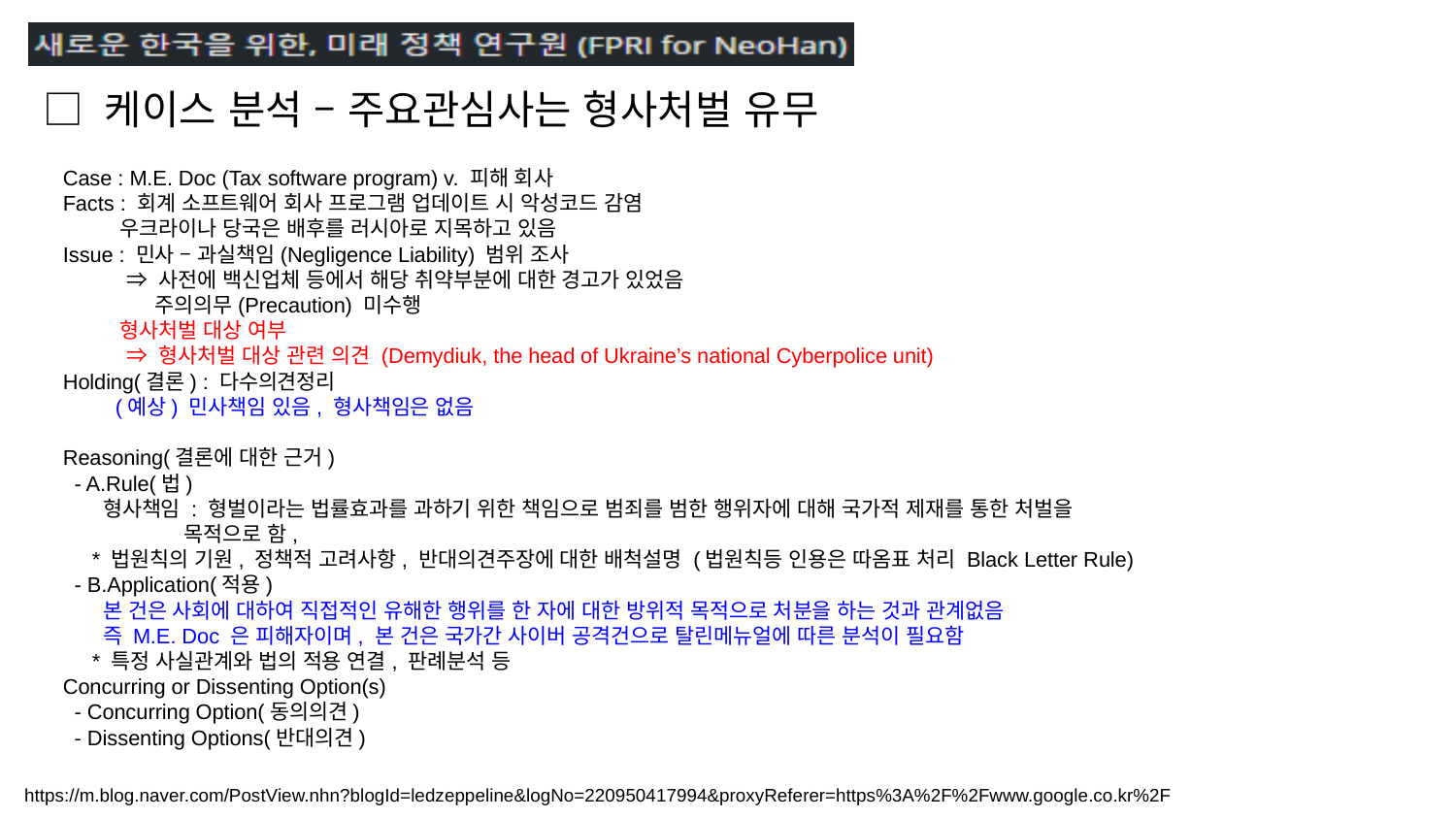

□ 케이스 분석 – 주요관심사는 형사처벌 유무

Case : M.E. Doc (Tax software program) v. 피해 회사
Facts : 회계 소프트웨어 회사 프로그램 업데이트 시 악성코드 감염
         우크라이나 당국은 배후를 러시아로 지목하고 있음
Issue : 민사 – 과실책임(Negligence Liability) 범위 조사
           ⇒ 사전에 백신업체 등에서 해당 취약부분에 대한 경고가 있었음
               주의의무(Precaution) 미수행
         형사처벌 대상 여부
           ⇒ 형사처벌 대상 관련 의견 (Demydiuk, the head of Ukraine’s national Cyberpolice unit)
Holding(결론) : 다수의견정리
         (예상) 민사책임 있음, 형사책임은 없음

Reasoning(결론에 대한 근거)
  - A.Rule(법)
      형사책임 : 형벌이라는 법률효과를 과하기 위한 책임으로 범죄를 범한 행위자에 대해 국가적 제재를 통한 처벌을
                    목적으로 함,
     * 법원칙의 기원, 정책적 고려사항, 반대의견주장에 대한 배척설명 (법원칙등 인용은 따옴표 처리 Black Letter Rule)
  - B.Application(적용)
      본 건은 사회에 대하여 직접적인 유해한 행위를 한 자에 대한 방위적 목적으로 처분을 하는 것과 관계없음
      즉 M.E. Doc 은 피해자이며, 본 건은 국가간 사이버 공격건으로 탈린메뉴얼에 따른 분석이 필요함
     * 특정 사실관계와 법의 적용 연결, 판례분석 등
Concurring or Dissenting Option(s)
  - Concurring Option(동의의견)
  - Dissenting Options(반대의견)
https://m.blog.naver.com/PostView.nhn?blogId=ledzeppeline&logNo=220950417994&proxyReferer=https%3A%2F%2Fwww.google.co.kr%2F